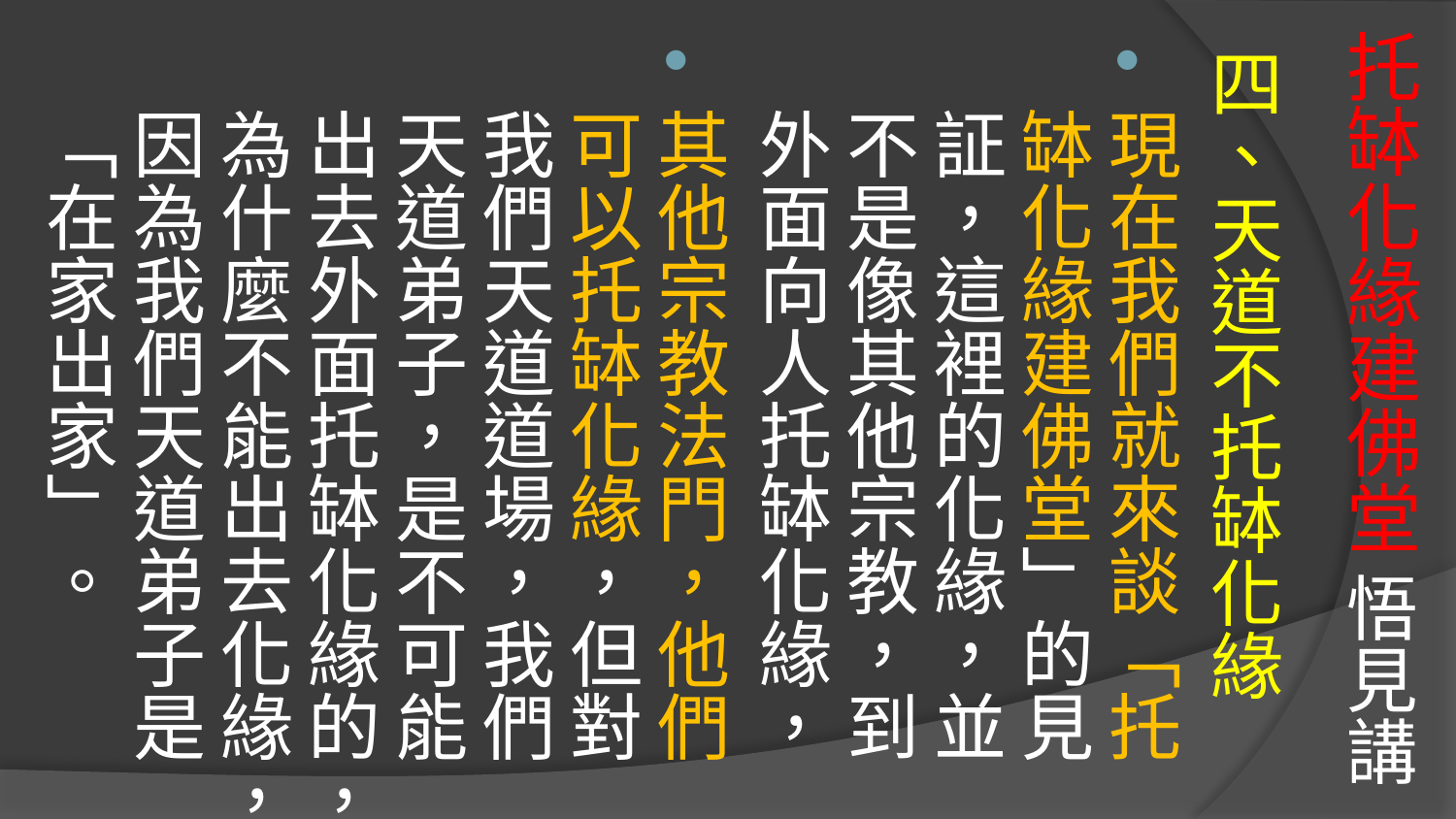

# 托缽化緣建佛堂 悟見講
四、天道不托缽化緣
現在我們就來談「托缽化緣建佛堂」的見証，這裡的化緣，並不是像其他宗教，到外面向人托缽化緣，
其他宗教法門，他們可以托缽化緣，但對我們天道道場，我們天道弟子，是不可能出去外面托缽化緣的，為什麼不能出去化緣，因為我們天道弟子是「在家出家」。